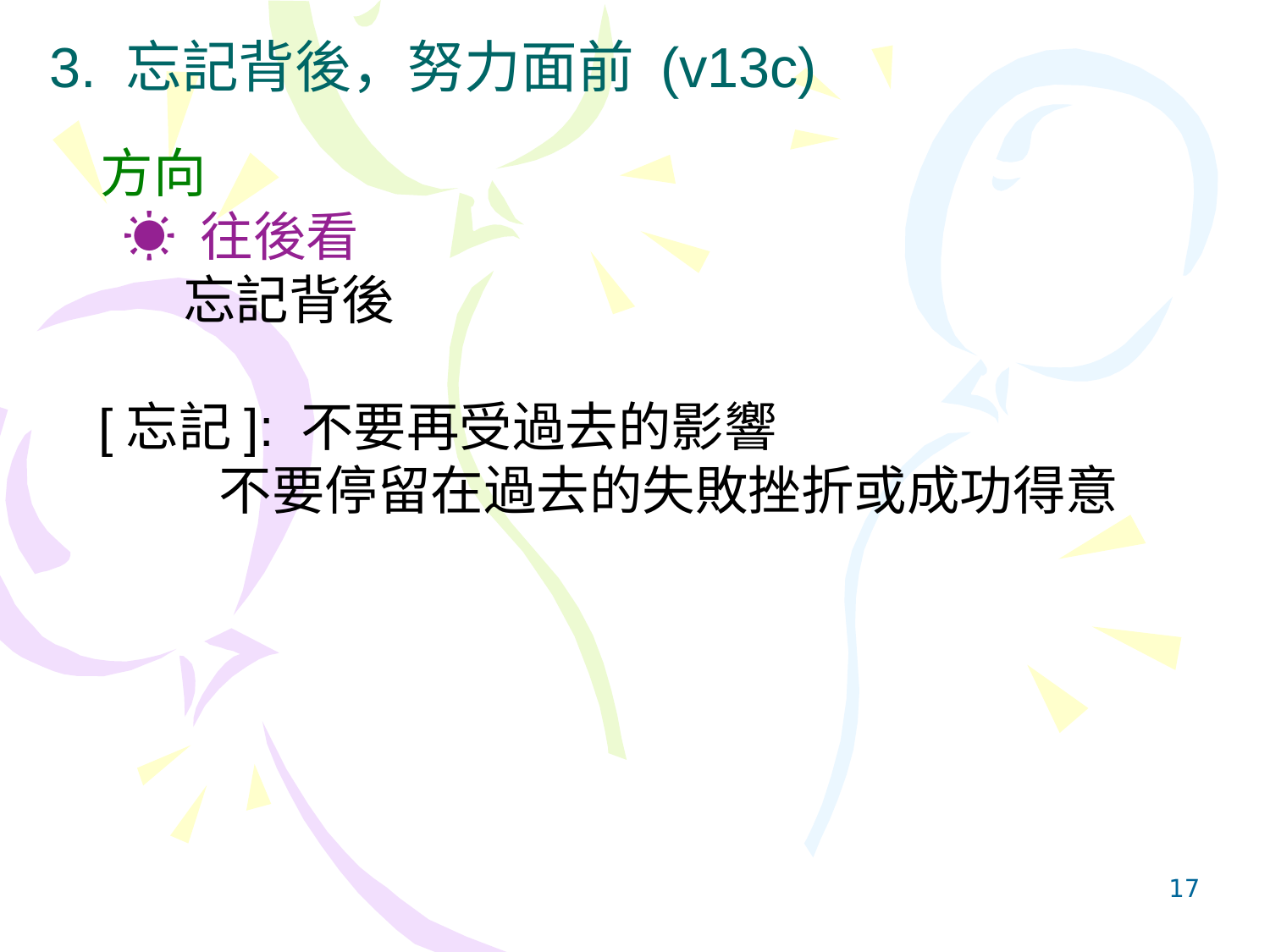

# 3. 忘記背後，努力面前 (v13c)
    方向
       ☀ 往後看
           忘記背後

    [忘記]: 不要再受過去的影響
              不要停留在過去的失敗挫折或成功得意
17